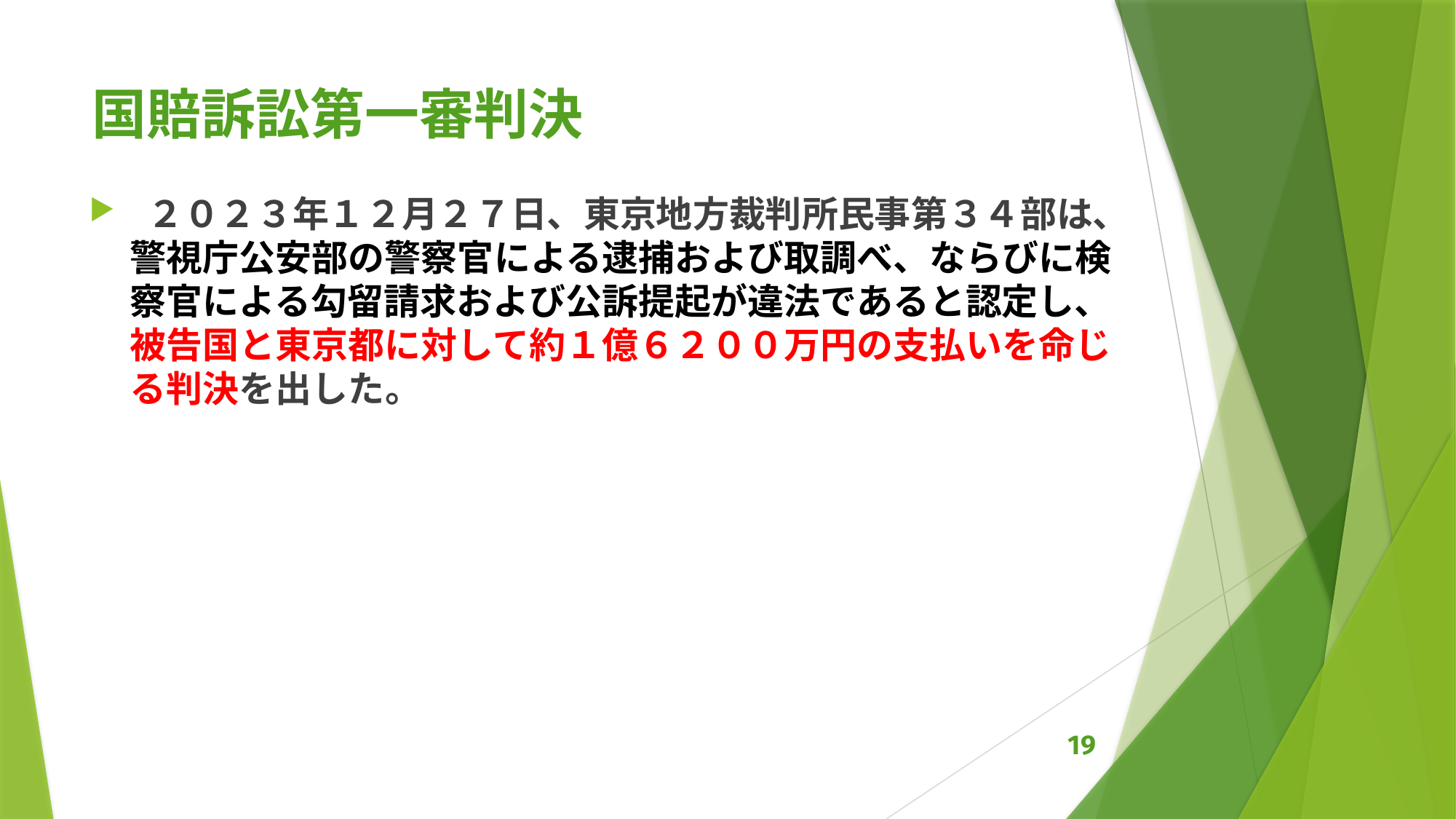

# 国賠訴訟第一審判決
 ２０２３年１２月２７日、東京地方裁判所民事第３４部は、警視庁公安部の警察官による逮捕および取調べ、ならびに検察官による勾留請求および公訴提起が違法であると認定し、被告国と東京都に対して約１億６２００万円の支払いを命じる判決を出した。
19